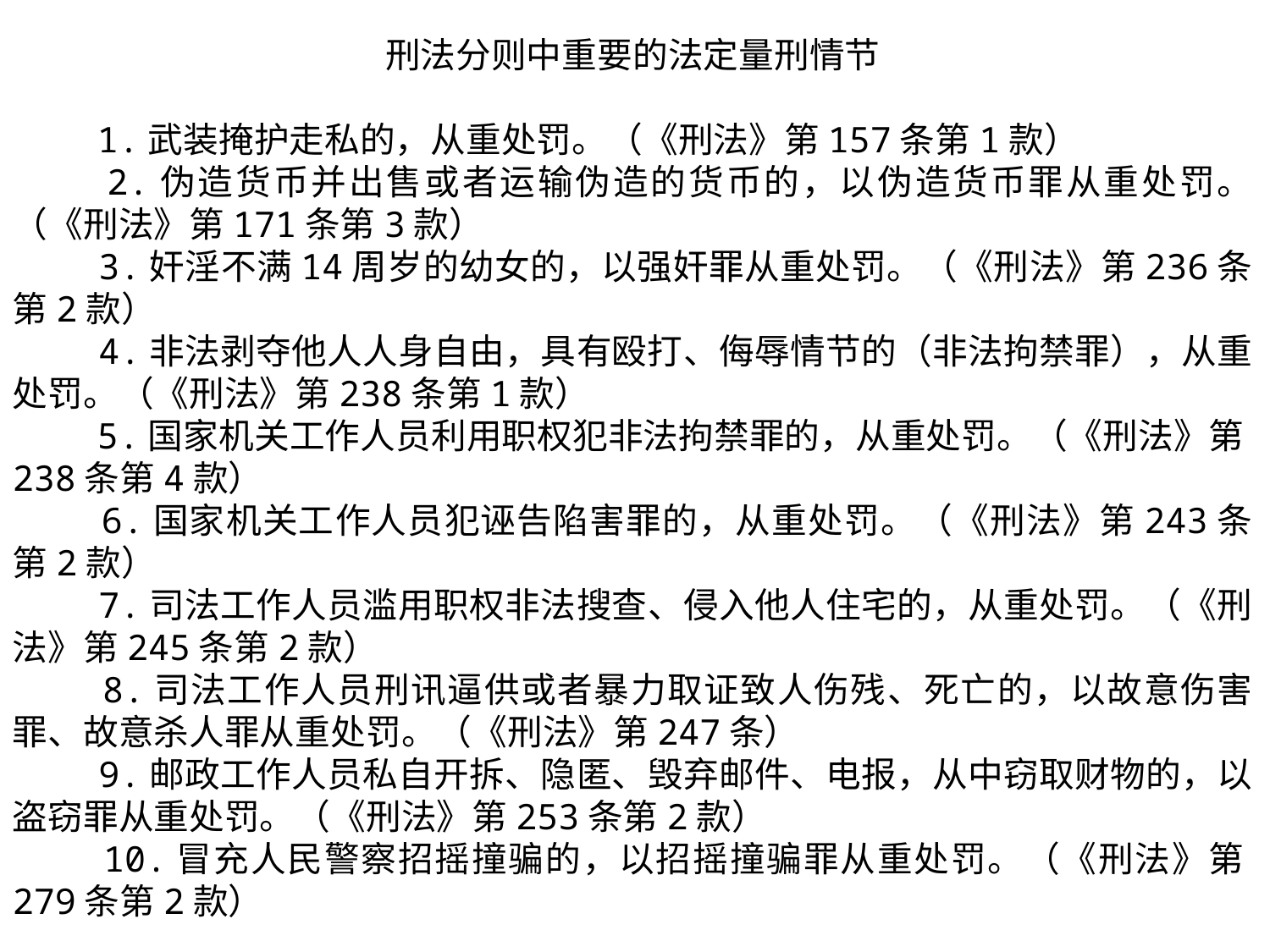

刑法分则中重要的法定量刑情节

    1.武装掩护走私的，从重处罚。（《刑法》第157条第1款）
    2.伪造货币并出售或者运输伪造的货币的，以伪造货币罪从重处罚。（《刑法》第171条第3款）
    3.奸淫不满14周岁的幼女的，以强奸罪从重处罚。（《刑法》第236条第2款）
    4.非法剥夺他人人身自由，具有殴打、侮辱情节的（非法拘禁罪），从重处罚。（《刑法》第238条第1款）
    5.国家机关工作人员利用职权犯非法拘禁罪的，从重处罚。（《刑法》第238条第4款）
    6.国家机关工作人员犯诬告陷害罪的，从重处罚。（《刑法》第243条第2款）
    7.司法工作人员滥用职权非法搜查、侵入他人住宅的，从重处罚。（《刑法》第245条第2款）
    8.司法工作人员刑讯逼供或者暴力取证致人伤残、死亡的，以故意伤害罪、故意杀人罪从重处罚。（《刑法》第247条）
    9.邮政工作人员私自开拆、隐匿、毁弃邮件、电报，从中窃取财物的，以盗窃罪从重处罚。（《刑法》第253条第2款）
    10.冒充人民警察招摇撞骗的，以招摇撞骗罪从重处罚。（《刑法》第279条第2款）